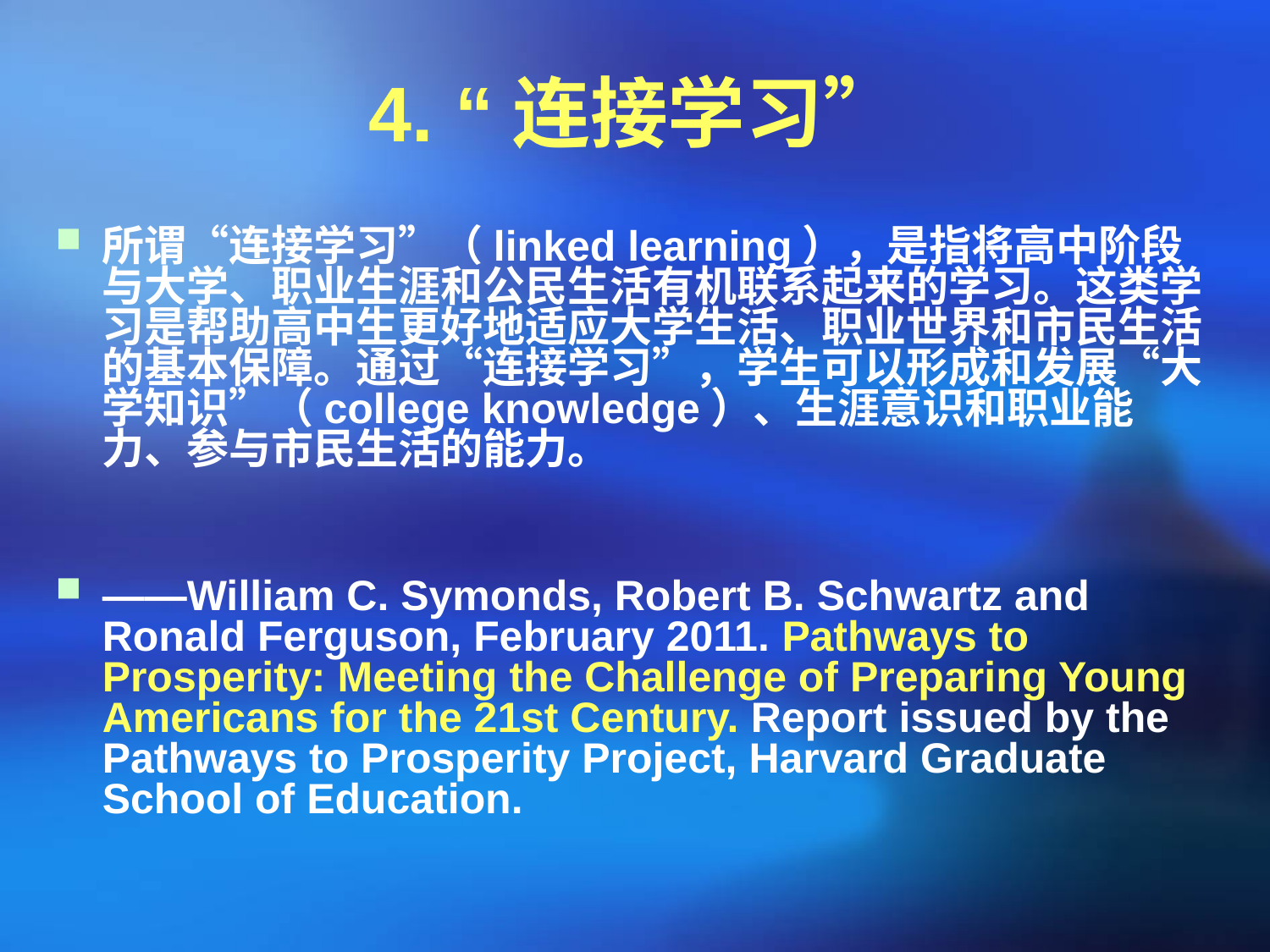

# 4. “连接学习”
所谓“连接学习”（linked learning），是指将高中阶段与大学、职业生涯和公民生活有机联系起来的学习。这类学习是帮助高中生更好地适应大学生活、职业世界和市民生活的基本保障。通过“连接学习”，学生可以形成和发展“大学知识”（college knowledge）、生涯意识和职业能力、参与市民生活的能力。

——William C. Symonds, Robert B. Schwartz and Ronald Ferguson, February 2011. Pathways to Prosperity: Meeting the Challenge of Preparing Young Americans for the 21st Century. Report issued by the Pathways to Prosperity Project, Harvard Graduate School of Education.